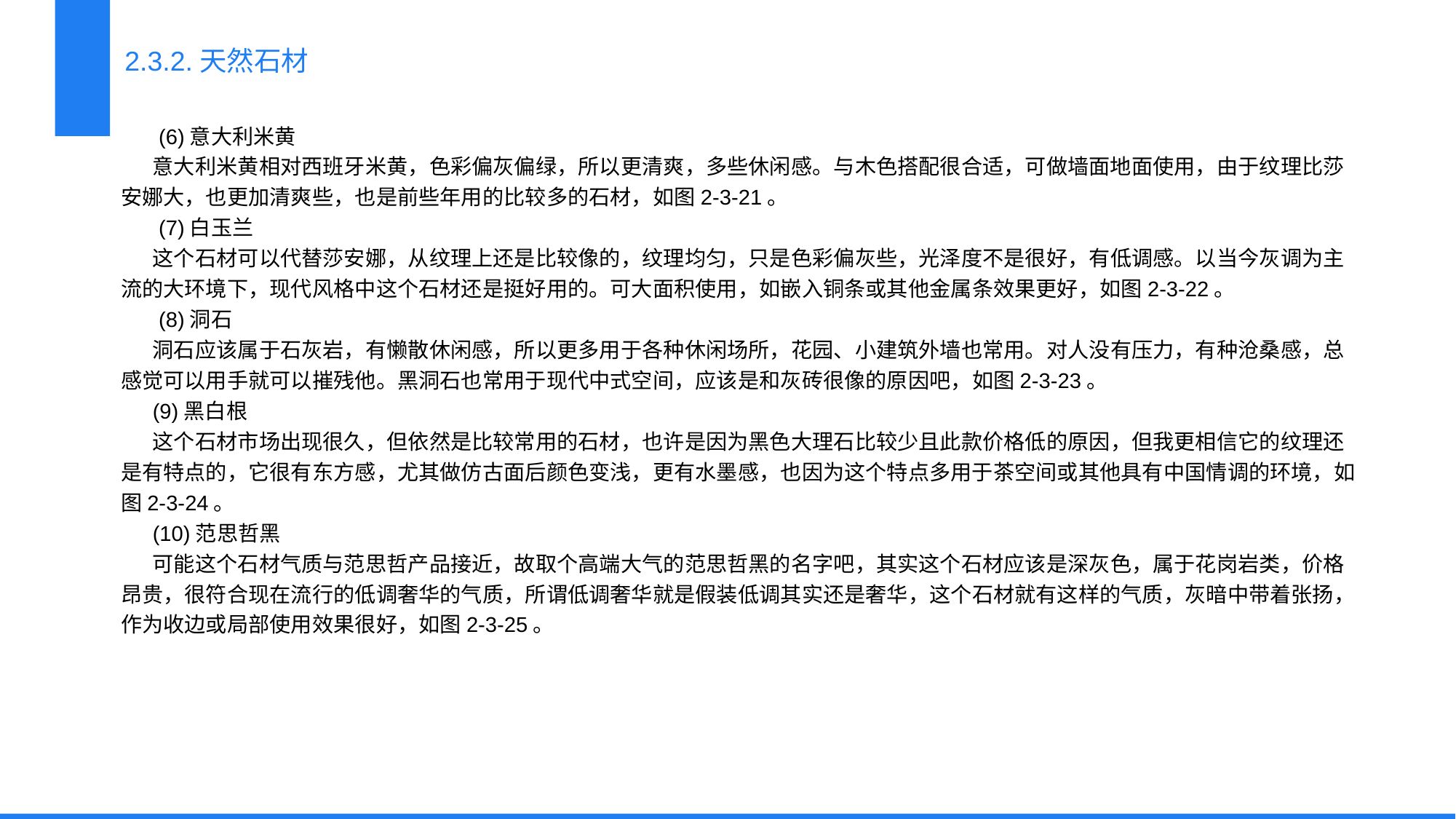

2.3.2.天然石材

 (6)意大利米黄
意大利米黄相对西班牙米黄，色彩偏灰偏绿，所以更清爽，多些休闲感。与木色搭配很合适，可做墙面地面使用，由于纹理比莎安娜大，也更加清爽些，也是前些年用的比较多的石材，如图2-3-21。
 (7)白玉兰
这个石材可以代替莎安娜，从纹理上还是比较像的，纹理均匀，只是色彩偏灰些，光泽度不是很好，有低调感。以当今灰调为主流的大环境下，现代风格中这个石材还是挺好用的。可大面积使用，如嵌入铜条或其他金属条效果更好，如图2-3-22。
 (8)洞石
洞石应该属于石灰岩，有懒散休闲感，所以更多用于各种休闲场所，花园、小建筑外墙也常用。对人没有压力，有种沧桑感，总感觉可以用手就可以摧残他。黑洞石也常用于现代中式空间，应该是和灰砖很像的原因吧，如图2-3-23。
(9)黑白根
这个石材市场出现很久，但依然是比较常用的石材，也许是因为黑色大理石比较少且此款价格低的原因，但我更相信它的纹理还是有特点的，它很有东方感，尤其做仿古面后颜色变浅，更有水墨感，也因为这个特点多用于茶空间或其他具有中国情调的环境，如图2-3-24。
(10)范思哲黑
可能这个石材气质与范思哲产品接近，故取个高端大气的范思哲黑的名字吧，其实这个石材应该是深灰色，属于花岗岩类，价格昂贵，很符合现在流行的低调奢华的气质，所谓低调奢华就是假装低调其实还是奢华，这个石材就有这样的气质，灰暗中带着张扬，作为收边或局部使用效果很好，如图2-3-25。